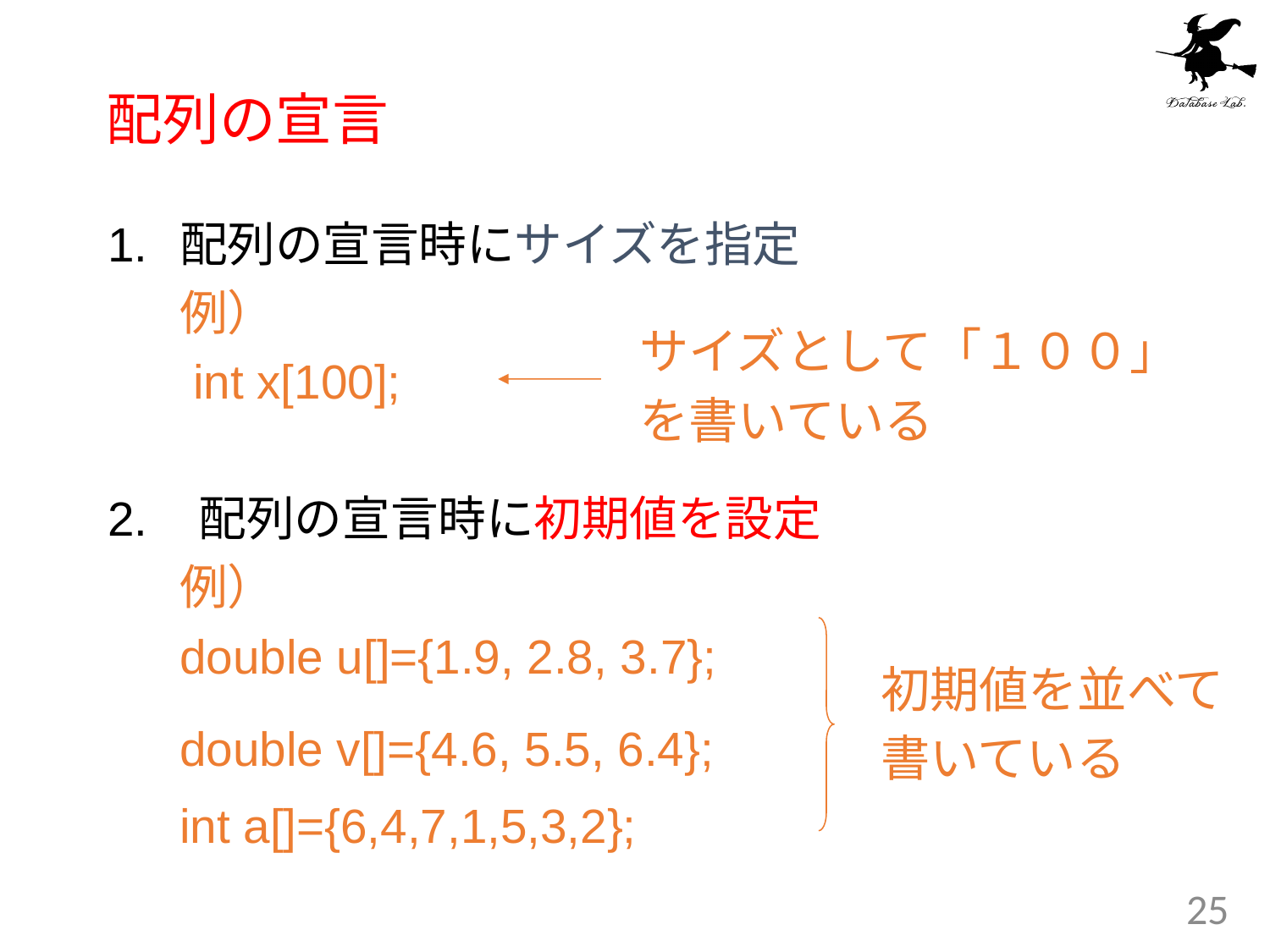

# 配列の宣言
配列の宣言時にサイズを指定
	例）
 		 int x[100];

2.   配列の宣言時に初期値を設定
	例）
 		double u[]={1.9, 2.8, 3.7};
		double v[]={4.6, 5.5, 6.4};
		int a[]={6,4,7,1,5,3,2};
サイズとして「１００」
を書いている

初期値を並べて
書いている
25